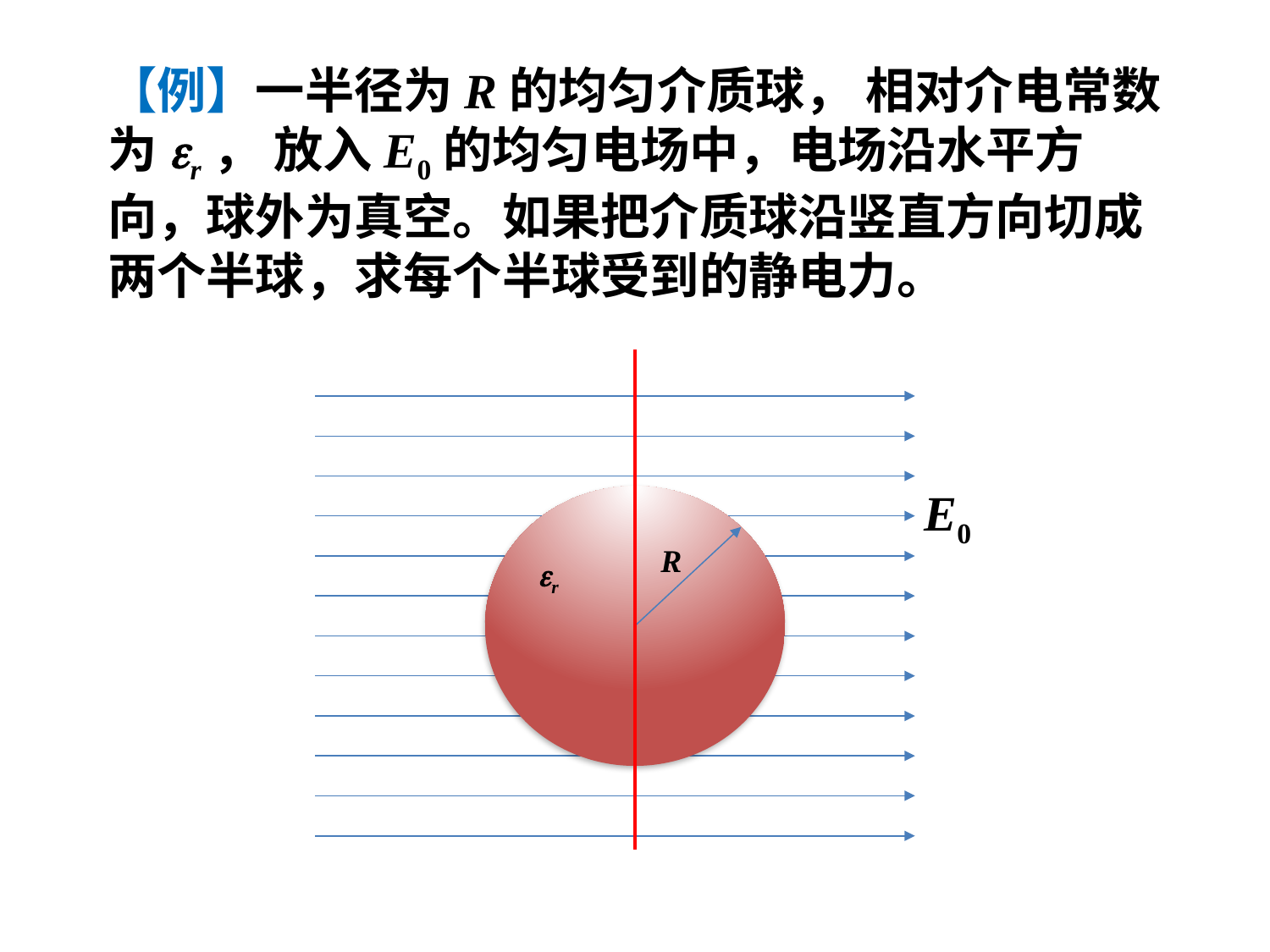

【例】一半径为R的均匀介质球， 相对介电常数为εr， 放入E0的均匀电场中，电场沿水平方向，球外为真空。如果把介质球沿竖直方向切成两个半球，求每个半球受到的静电力。
E0

R
εr